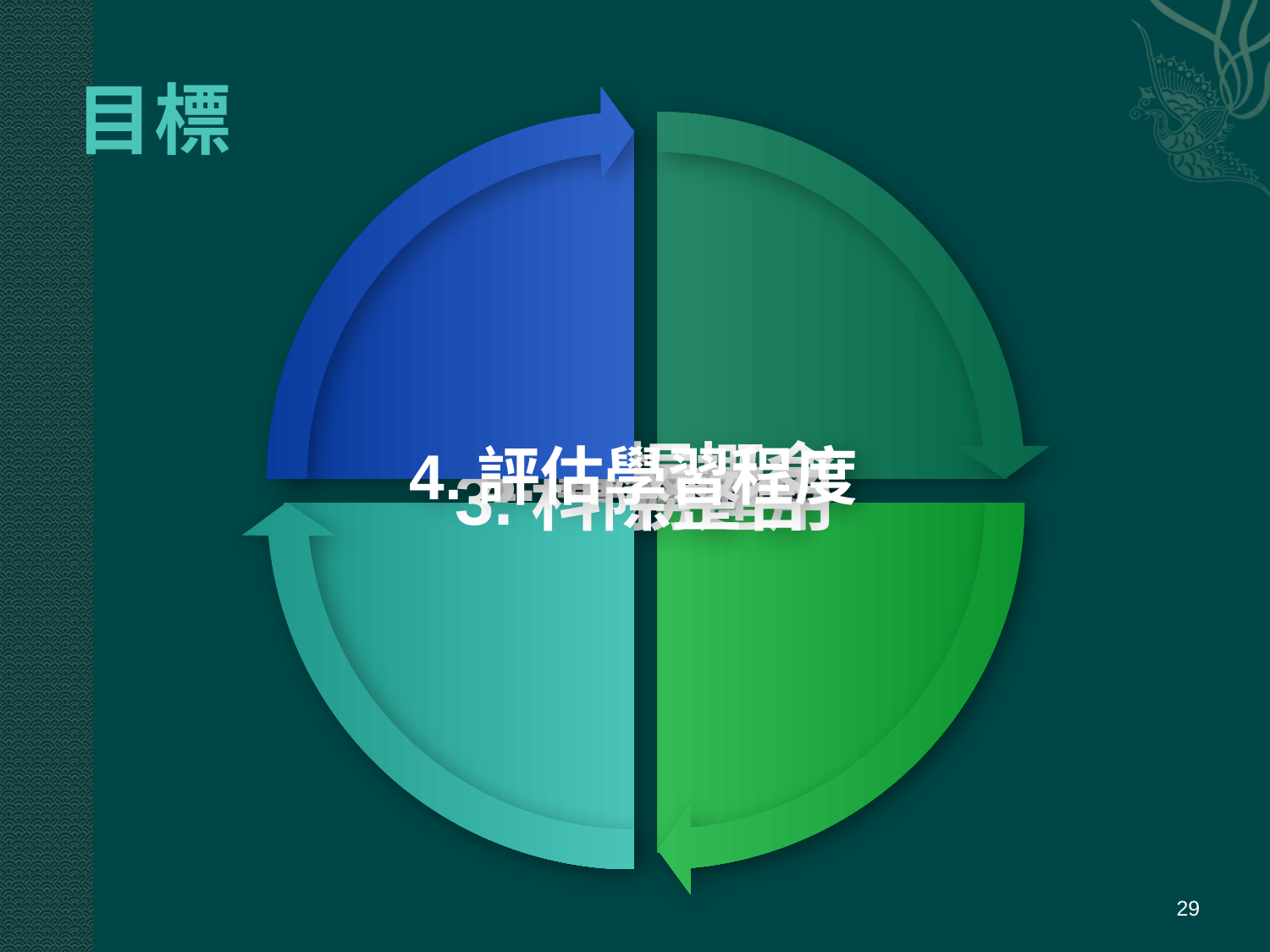

# 目標
1.掌握概念
2.實務運用
3.科際整合
4.評估學習程度
29